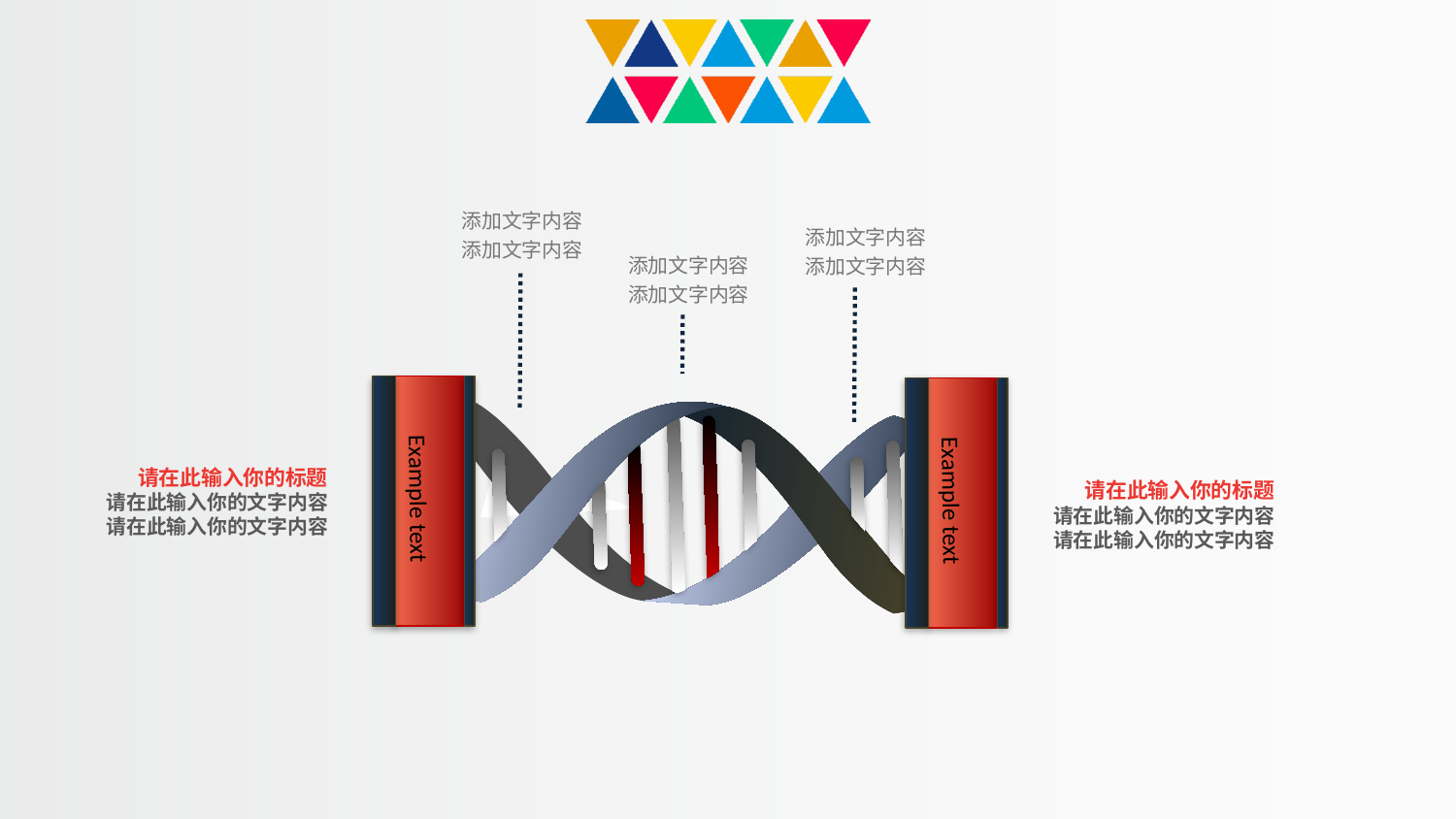

添加文字内容
添加文字内容
添加文字内容
添加文字内容
添加文字内容
添加文字内容

Example text

Example text
请在此输入你的标题
请在此输入你的文字内容
请在此输入你的文字内容
请在此输入你的标题
请在此输入你的文字内容
请在此输入你的文字内容